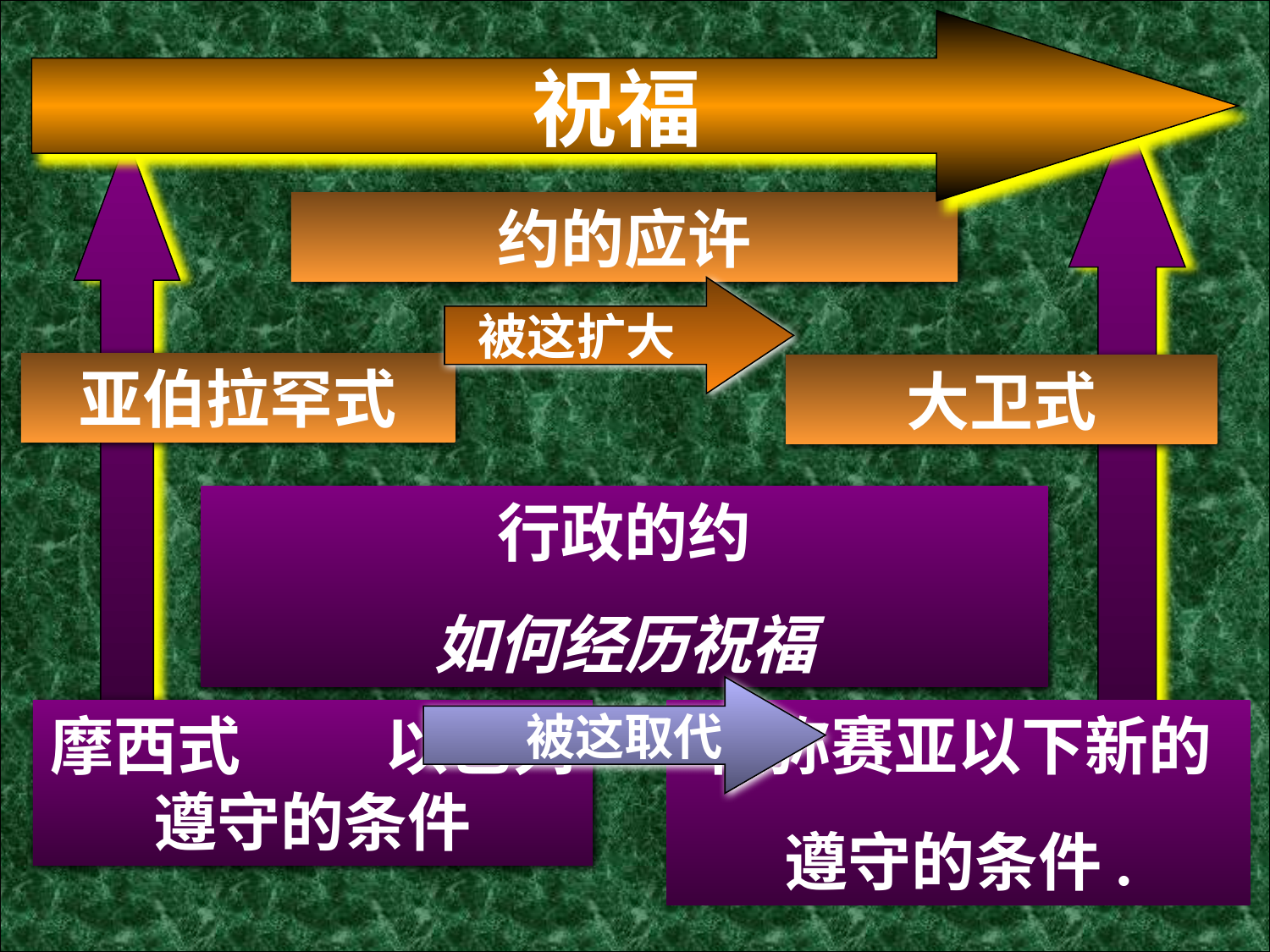

祝福
Walt Russell, Playing with Fire, p. 121

约的应许

被这扩大
亚伯拉罕式
大卫式
行政的约
如何经历祝福

被这取代
摩西式          以色列遵守的条件
在弥赛亚以下新的
遵守的条件.